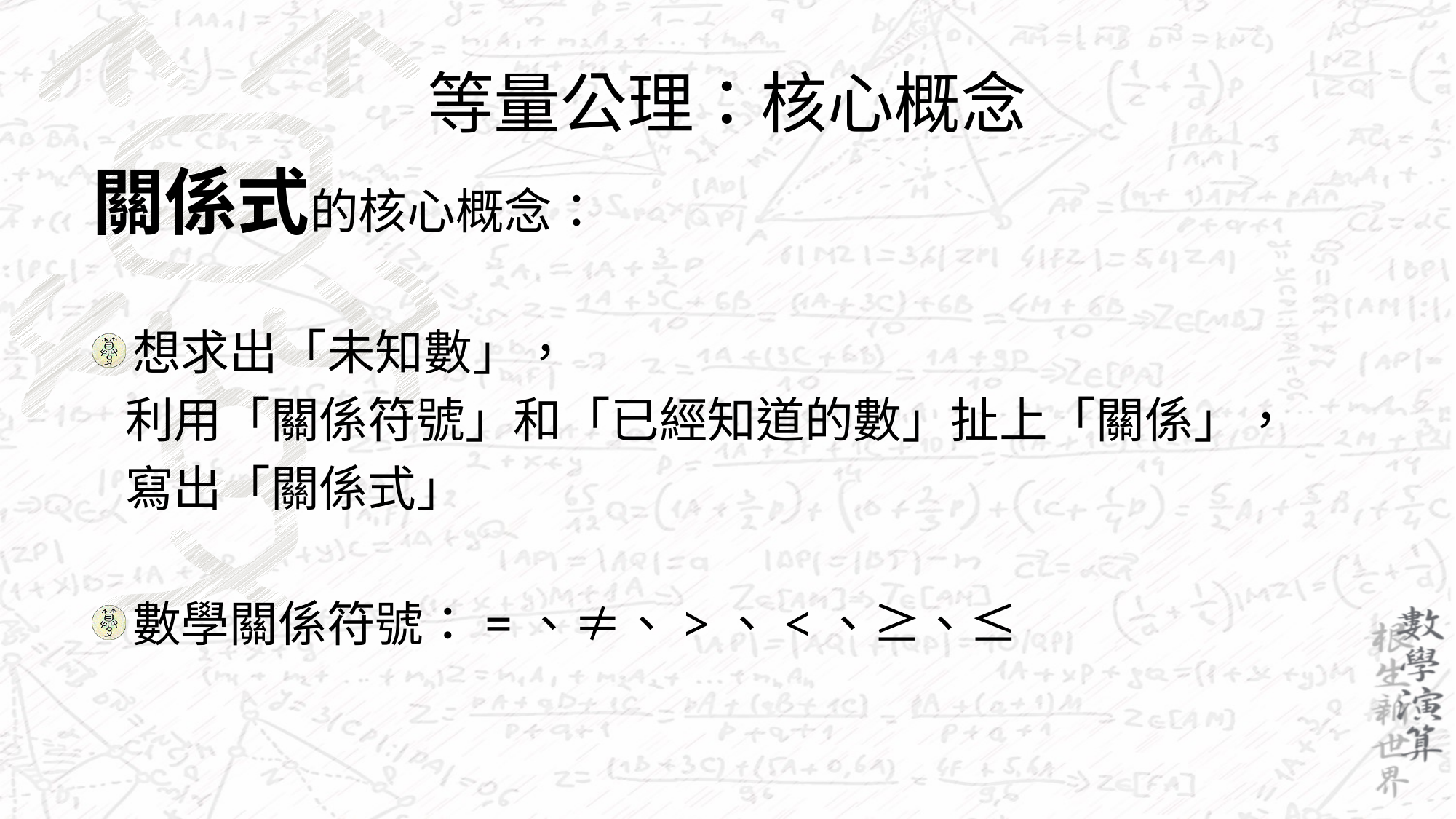

# 等量公理：核心概念
關係式的核心概念：

想求出「未知數」，
  利用「關係符號」和「已經知道的數」扯上「關係」，
  寫出「關係式」

數學關係符號：=、≠、>、<、≥、≤